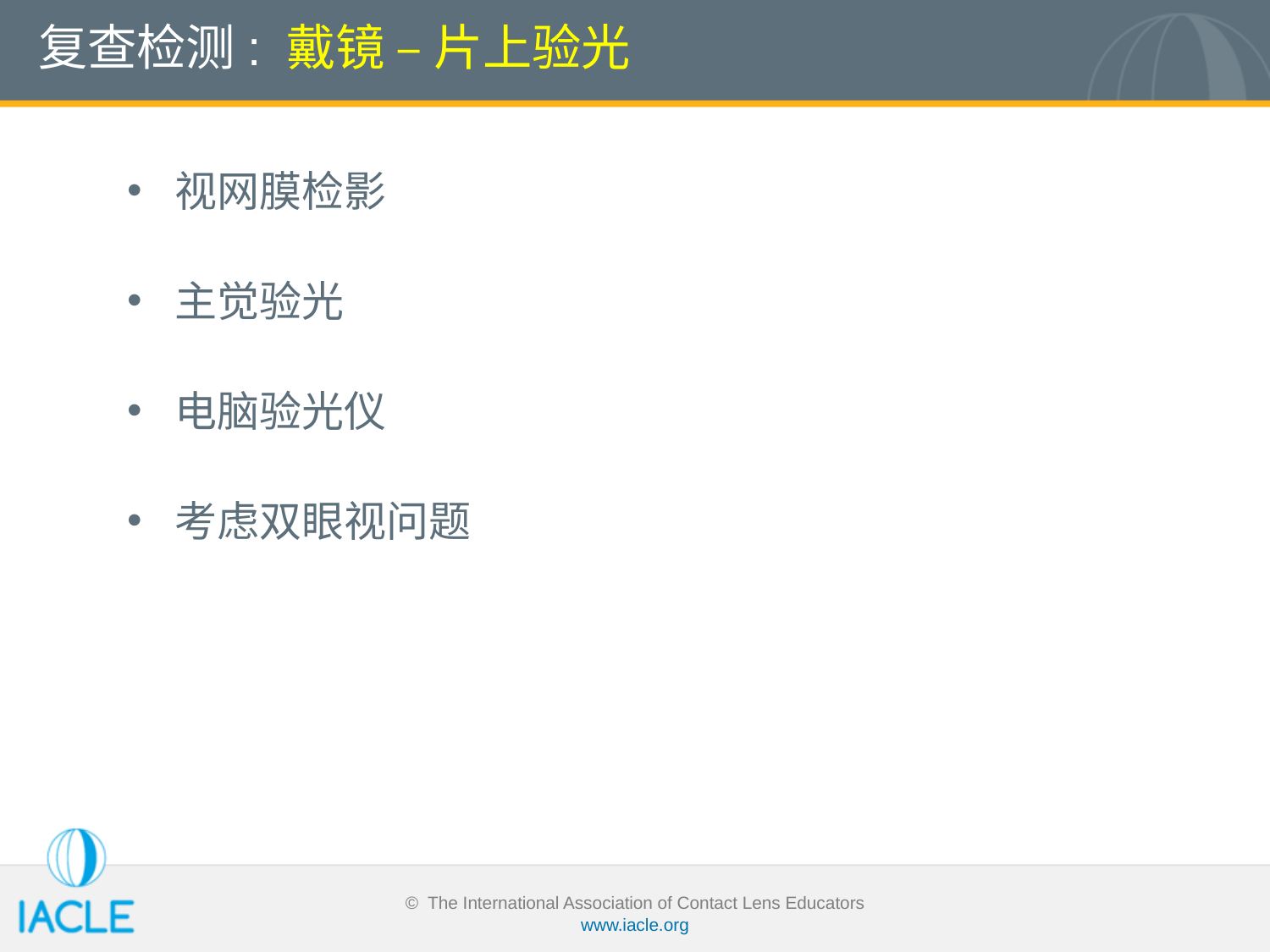

# 复查检测: 戴镜 – 片上验光
视网膜检影
主觉验光
电脑验光仪
考虑双眼视问题